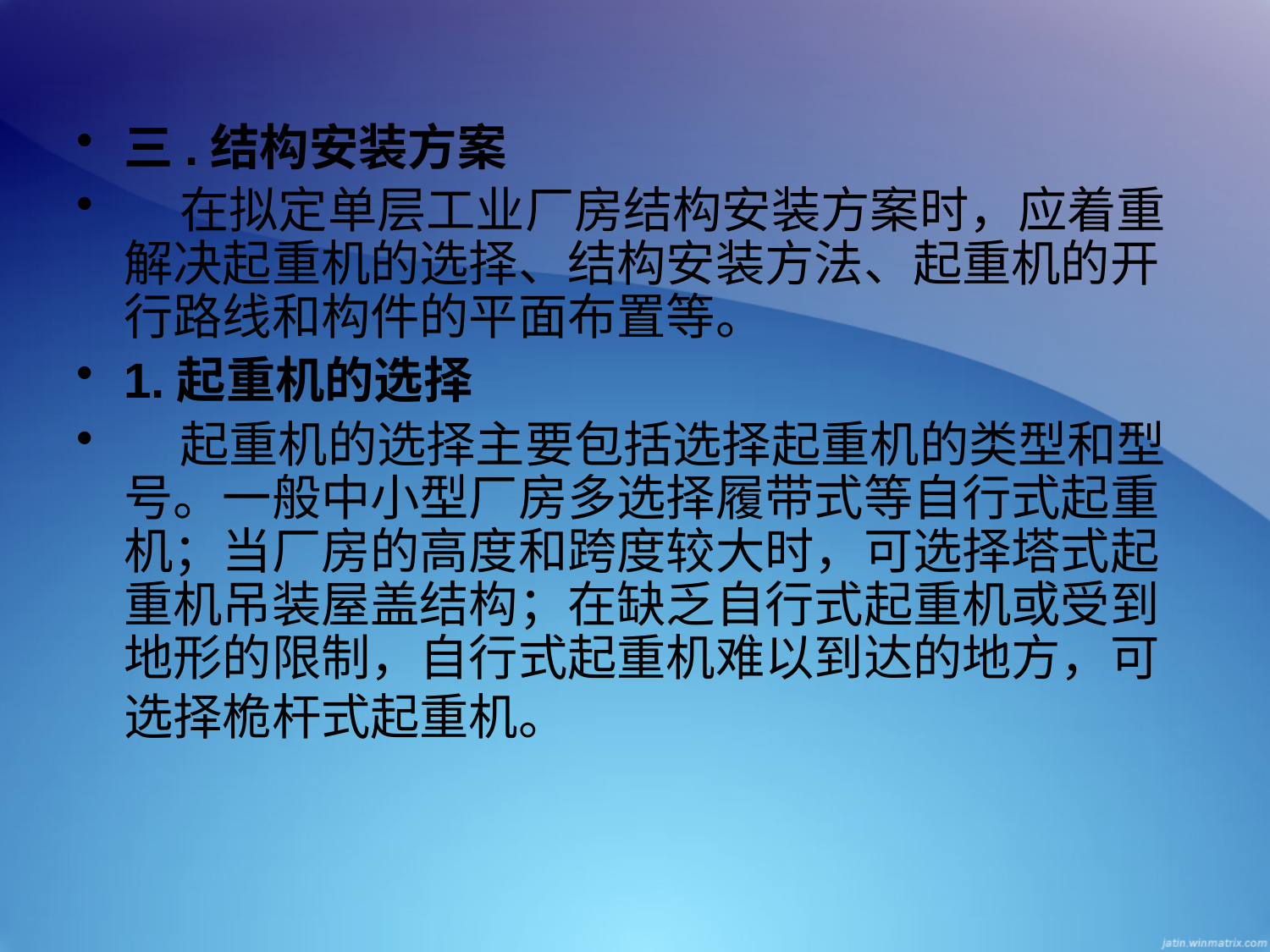

三.结构安装方案
    在拟定单层工业厂房结构安装方案时，应着重解决起重机的选择、结构安装方法、起重机的开行路线和构件的平面布置等。
1.起重机的选择
    起重机的选择主要包括选择起重机的类型和型号。一般中小型厂房多选择履带式等自行式起重机；当厂房的高度和跨度较大时，可选择塔式起重机吊装屋盖结构；在缺乏自行式起重机或受到地形的限制，自行式起重机难以到达的地方，可选择桅杆式起重机。